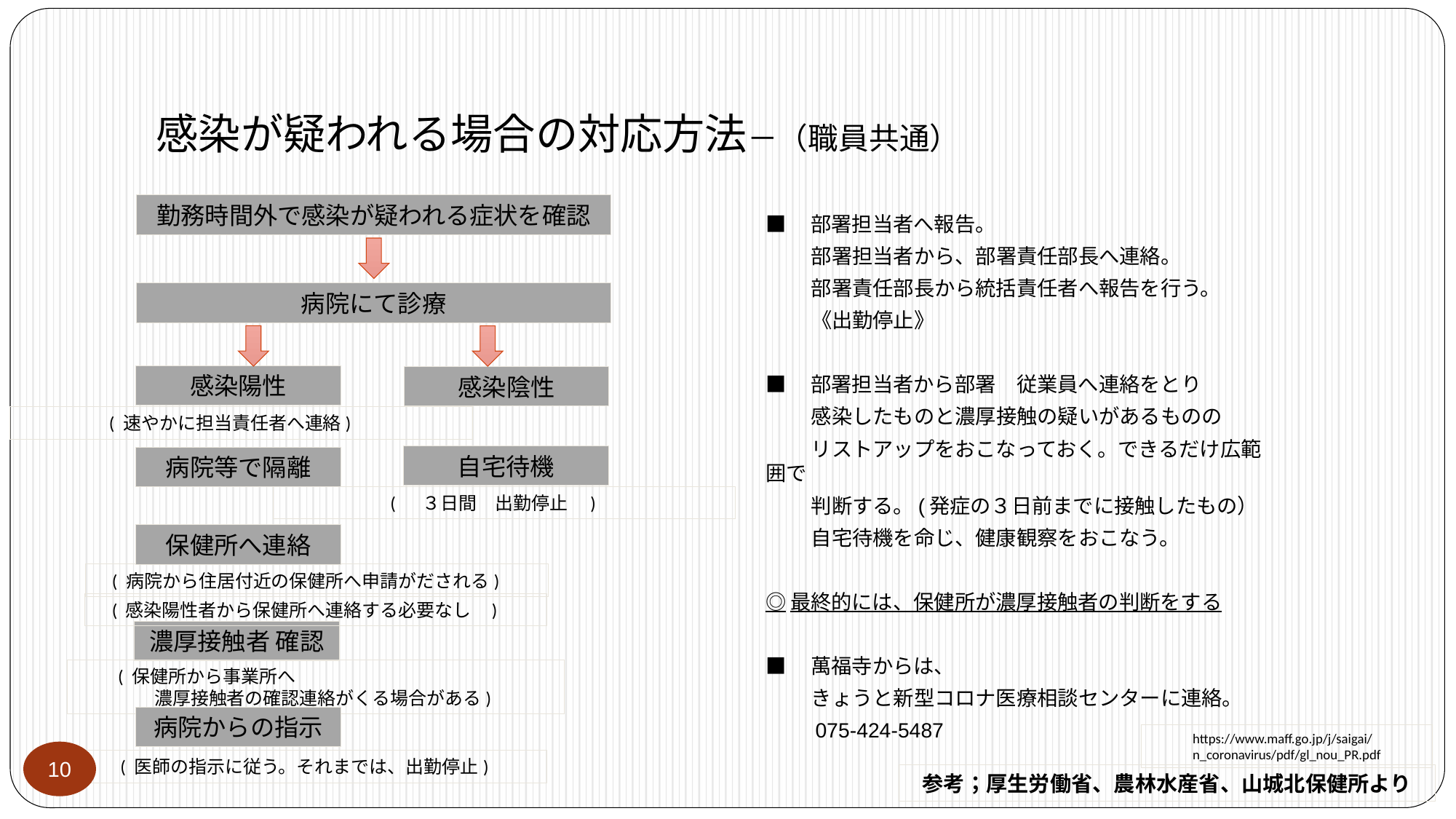

# 感染が疑われる場合の対応方法－（職員共通）
勤務時間外で感染が疑われる症状を確認
■　部署担当者へ報告。
　　 部署担当者から、部署責任部長へ連絡。
　　 部署責任部長から統括責任者へ報告を行う。
　　 《出勤停止》

■　部署担当者から部署　従業員へ連絡をとり
　　 感染したものと濃厚接触の疑いがあるものの
　　 リストアップをおこなっておく。できるだけ広範囲で
　　 判断する。(発症の３日前までに接触したもの）
　　 自宅待機を命じ、健康観察をおこなう。

◎最終的には、保健所が濃厚接触者の判断をする

■　萬福寺からは、
　　 きょうと新型コロナ医療相談センターに連絡。
　　 075-424-5487

病院にて診療

感染陽性
感染陰性
( 速やかに担当責任者へ連絡)
自宅待機
病院等で隔離
( 　３日間　出勤停止　)
保健所へ連絡
( 病院から住居付近の保健所へ申請がだされる)
( 感染陽性者から保健所へ連絡する必要なし    )
濃厚接触者 確認
( 保健所から事業所へ
　　濃厚接触者の確認連絡がくる場合がある)
病院からの指示
https://www.maff.go.jp/j/saigai/n_coronavirus/pdf/gl_nou_PR.pdf
10
( 医師の指示に従う。それまでは、出勤停止)
参考；厚生労働省、農林水産省、山城北保健所より